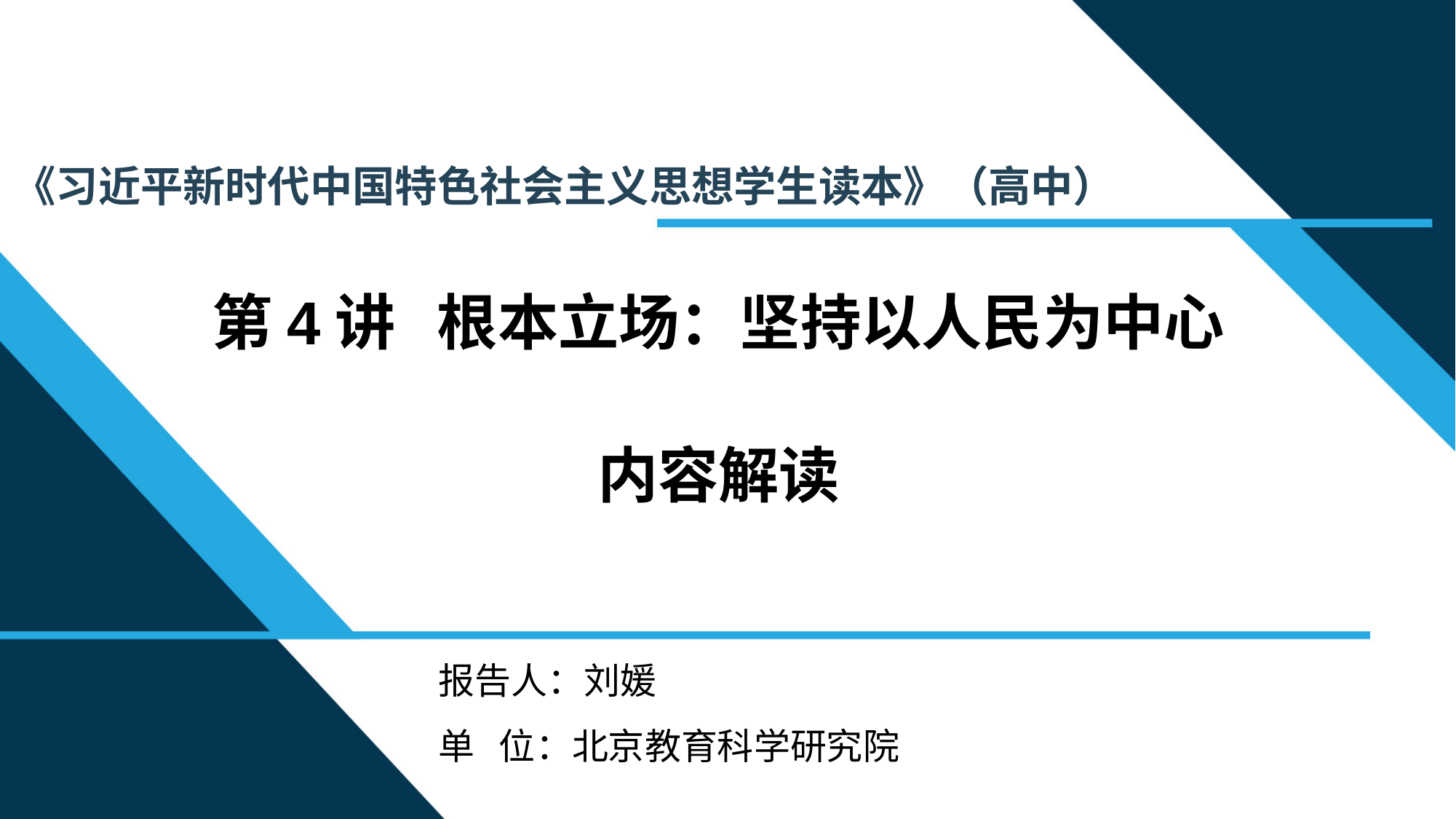

《习近平新时代中国特色社会主义思想学生读本》（高中）

第4讲   根本立场：坚持以人民为中心

内容解读

报告人：刘媛
单   位：北京教育科学研究院